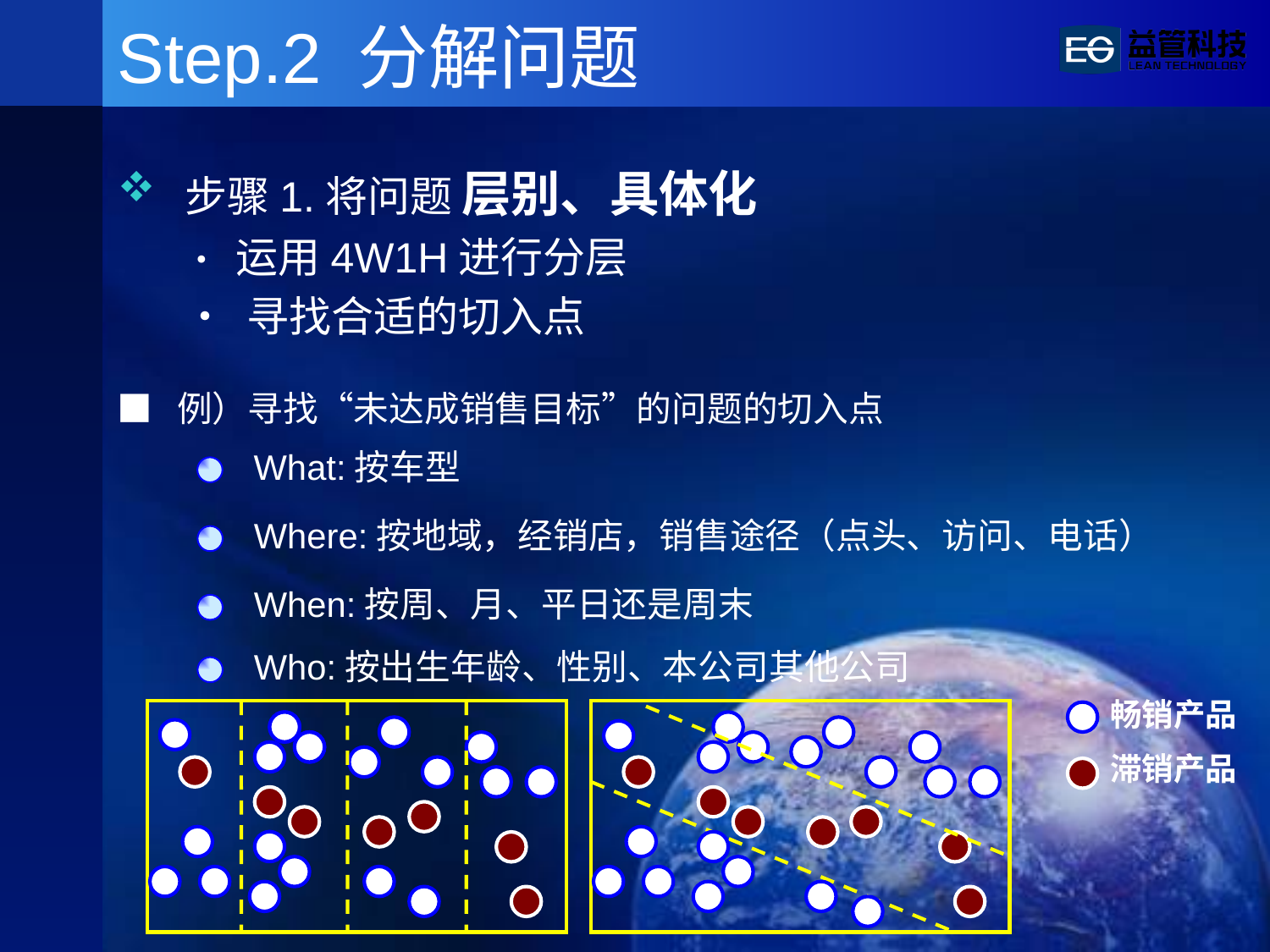

# Step.2 分解问题
 步骤1.将问题 层别、具体化
       • 运用4W1H进行分层
       • 寻找合适的切入点

■  例）寻找“未达成销售目标”的问题的切入点

What:按车型

Where:按地域，经销店，销售途径（点头、访问、电话）

When:按周、月、平日还是周末

Who:按出生年龄、性别、本公司其他公司

畅销产品
滞销产品